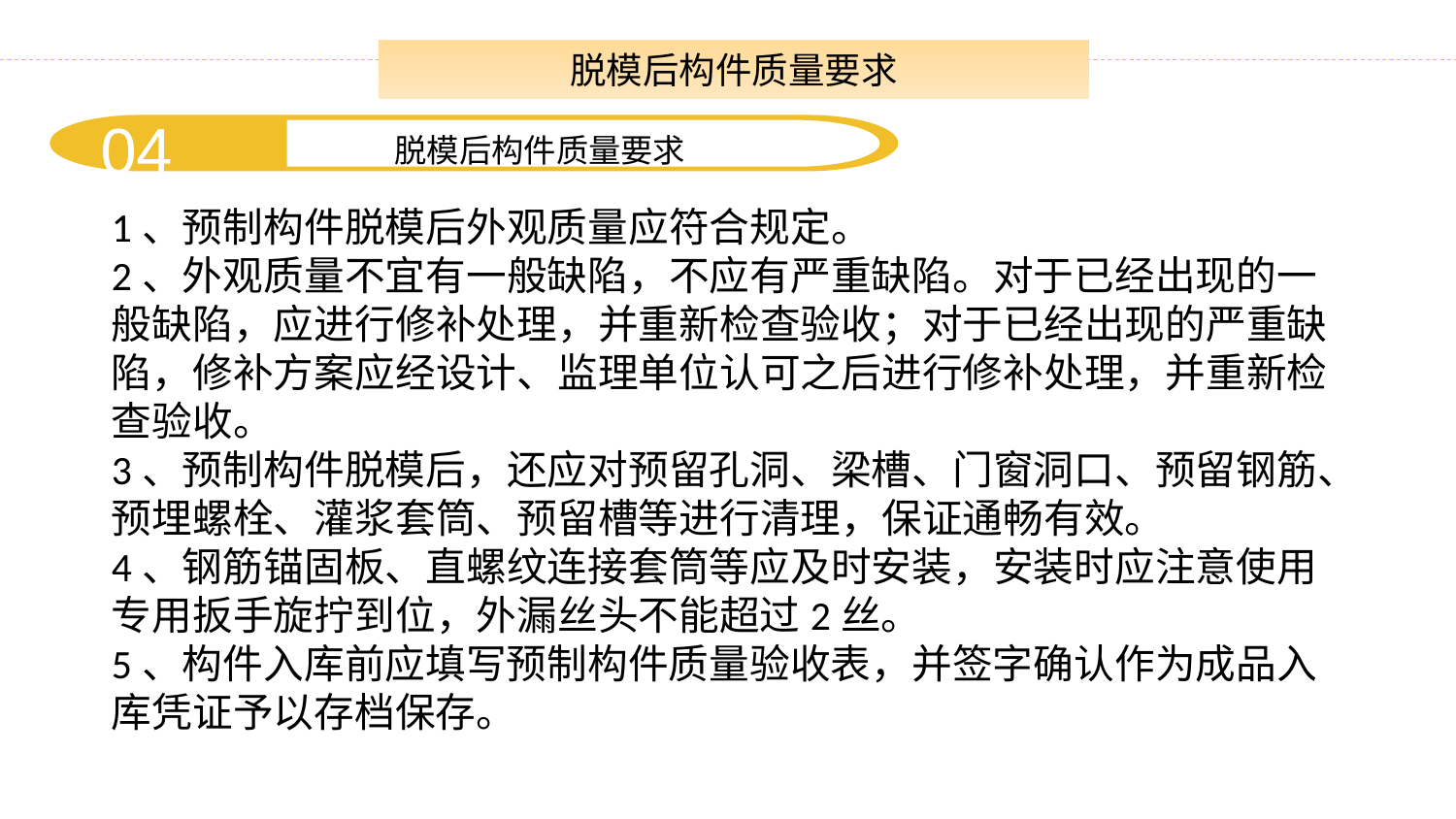

脱模后构件质量要求
04

脱模后构件质量要求
1、预制构件脱模后外观质量应符合规定。
2、外观质量不宜有一般缺陷，不应有严重缺陷。对于已经出现的一般缺陷，应进行修补处理，并重新检查验收；对于已经出现的严重缺陷，修补方案应经设计、监理单位认可之后进行修补处理，并重新检查验收。
3、预制构件脱模后，还应对预留孔洞、梁槽、门窗洞口、预留钢筋、预埋螺栓、灌浆套筒、预留槽等进行清理，保证通畅有效。
4、钢筋锚固板、直螺纹连接套筒等应及时安装，安装时应注意使用专用扳手旋拧到位，外漏丝头不能超过2丝。
5、构件入库前应填写预制构件质量验收表，并签字确认作为成品入库凭证予以存档保存。